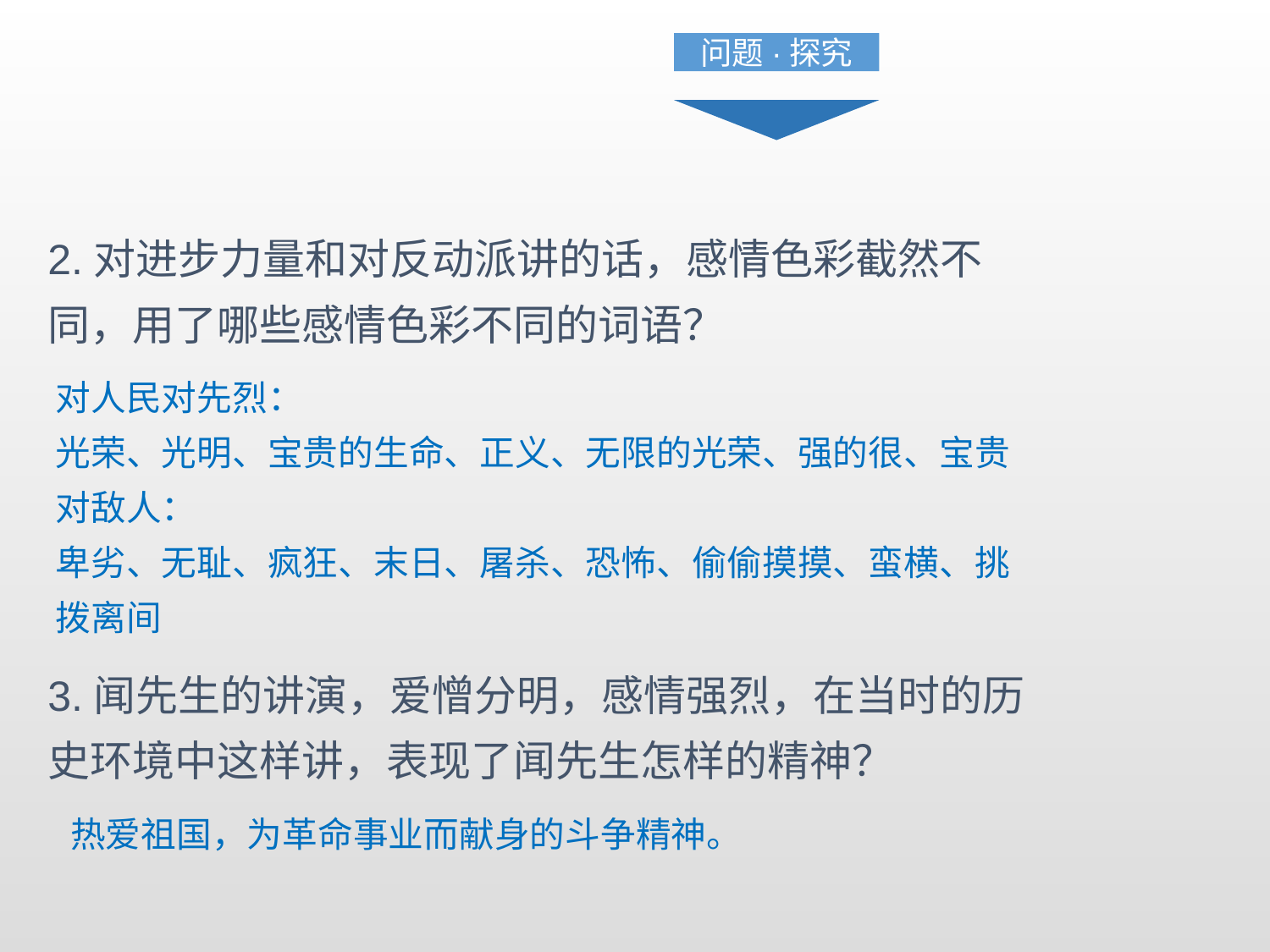

问题·探究

2.对进步力量和对反动派讲的话，感情色彩截然不同，用了哪些感情色彩不同的词语？
对人民对先烈：
光荣、光明、宝贵的生命、正义、无限的光荣、强的很、宝贵
对敌人：
卑劣、无耻、疯狂、末日、屠杀、恐怖、偷偷摸摸、蛮横、挑拨离间
3.闻先生的讲演，爱憎分明，感情强烈，在当时的历史环境中这样讲，表现了闻先生怎样的精神？
热爱祖国，为革命事业而献身的斗争精神。